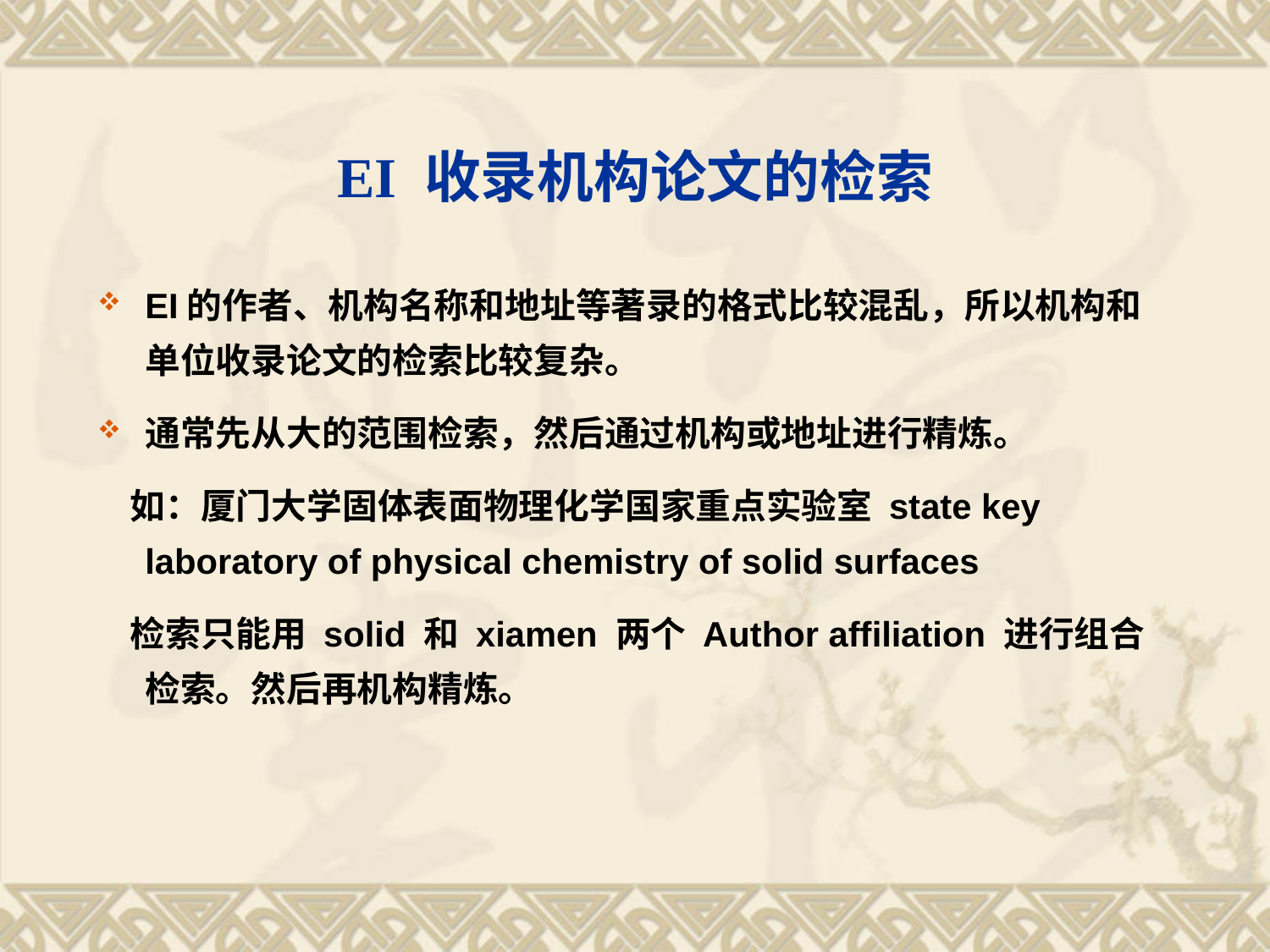

# EI 收录机构论文的检索
EI的作者、机构名称和地址等著录的格式比较混乱，所以机构和单位收录论文的检索比较复杂。
通常先从大的范围检索，然后通过机构或地址进行精炼。
   如：厦门大学固体表面物理化学国家重点实验室 state key laboratory of physical chemistry of solid surfaces
   检索只能用 solid 和 xiamen 两个 Author affiliation 进行组合检索。然后再机构精炼。